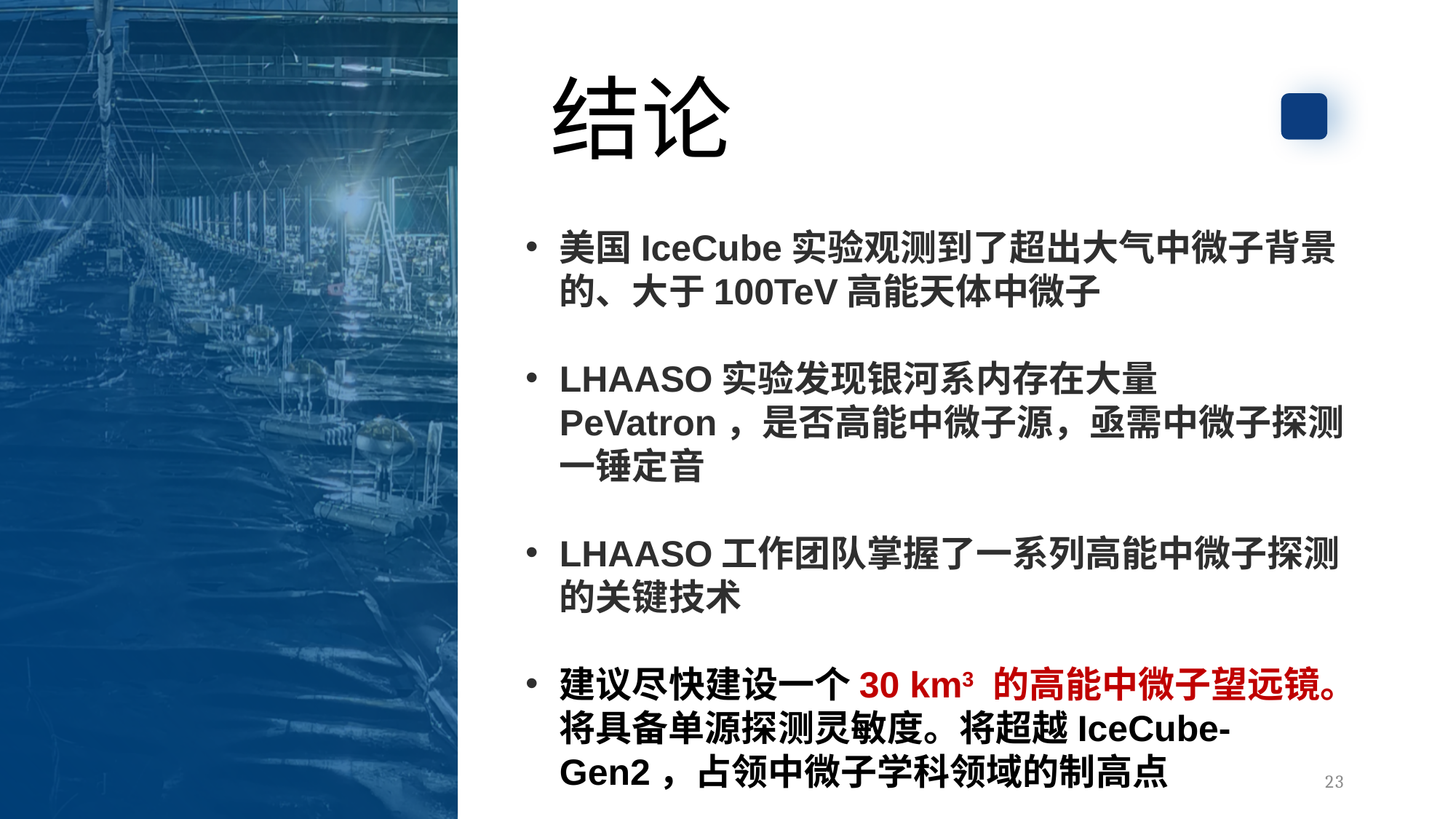

结论

美国IceCube实验观测到了超出大气中微子背景的、大于100TeV高能天体中微子

LHAASO实验发现银河系内存在大量PeVatron，是否高能中微子源，亟需中微子探测一锤定音

LHAASO工作团队掌握了一系列高能中微子探测的关键技术

建议尽快建设一个30 km3 的高能中微子望远镜。将具备单源探测灵敏度。将超越IceCube-Gen2，占领中微子学科领域的制高点
23